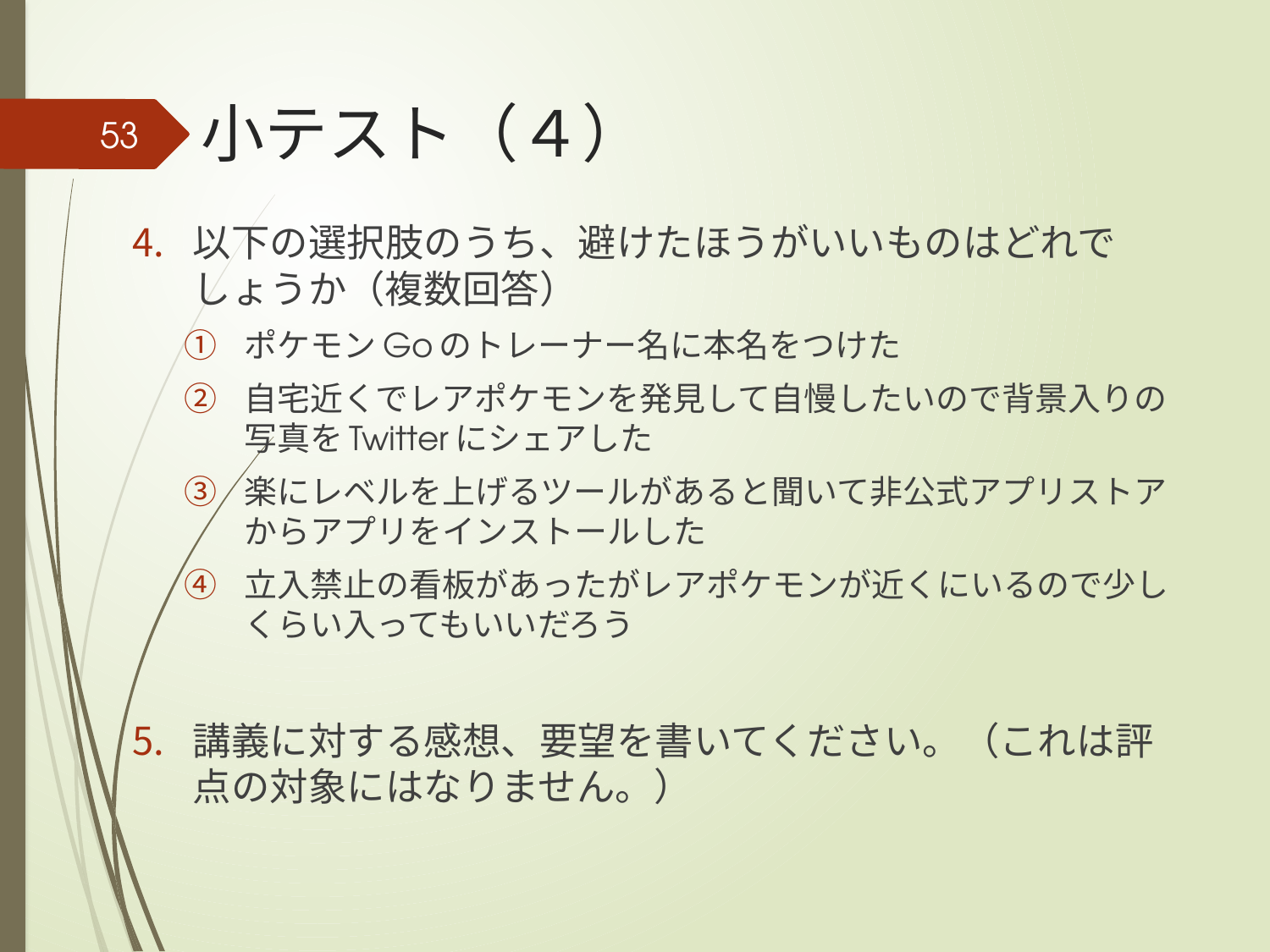

# 小テスト（４）
53
以下の選択肢のうち、避けたほうがいいものはどれでしょうか（複数回答）
ポケモンGoのトレーナー名に本名をつけた
自宅近くでレアポケモンを発見して自慢したいので背景入りの写真をTwitterにシェアした
楽にレベルを上げるツールがあると聞いて非公式アプリストアからアプリをインストールした
立入禁止の看板があったがレアポケモンが近くにいるので少しくらい入ってもいいだろう

講義に対する感想、要望を書いてください。（これは評点の対象にはなりません。）